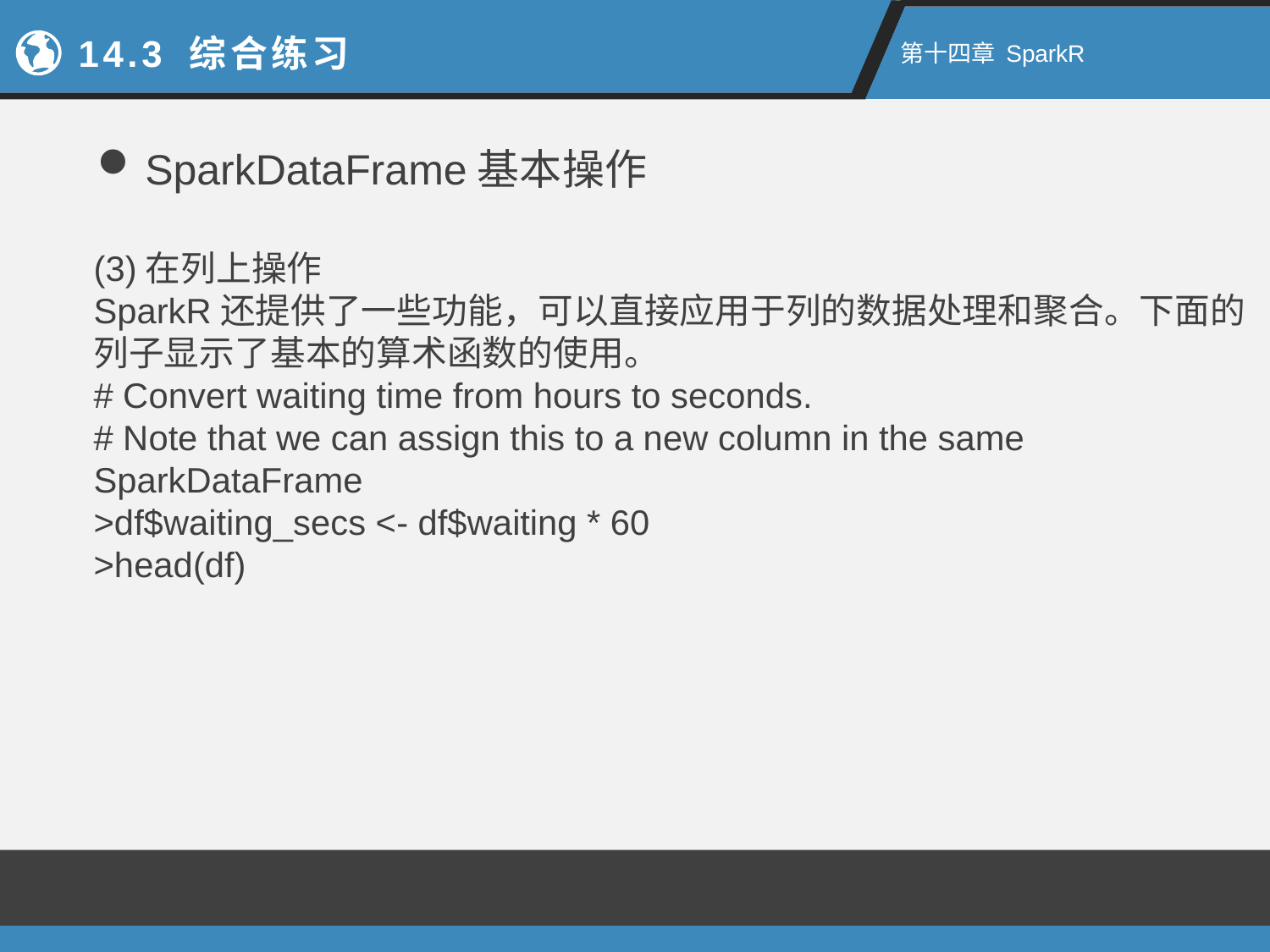

14.3 综合练习

第十四章 SparkR
SparkDataFrame基本操作
(3)在列上操作
SparkR还提供了一些功能，可以直接应用于列的数据处理和聚合。下面的列子显示了基本的算术函数的使用。
# Convert waiting time from hours to seconds.
# Note that we can assign this to a new column in the same SparkDataFrame
>df$waiting_secs <- df$waiting * 60
>head(df)